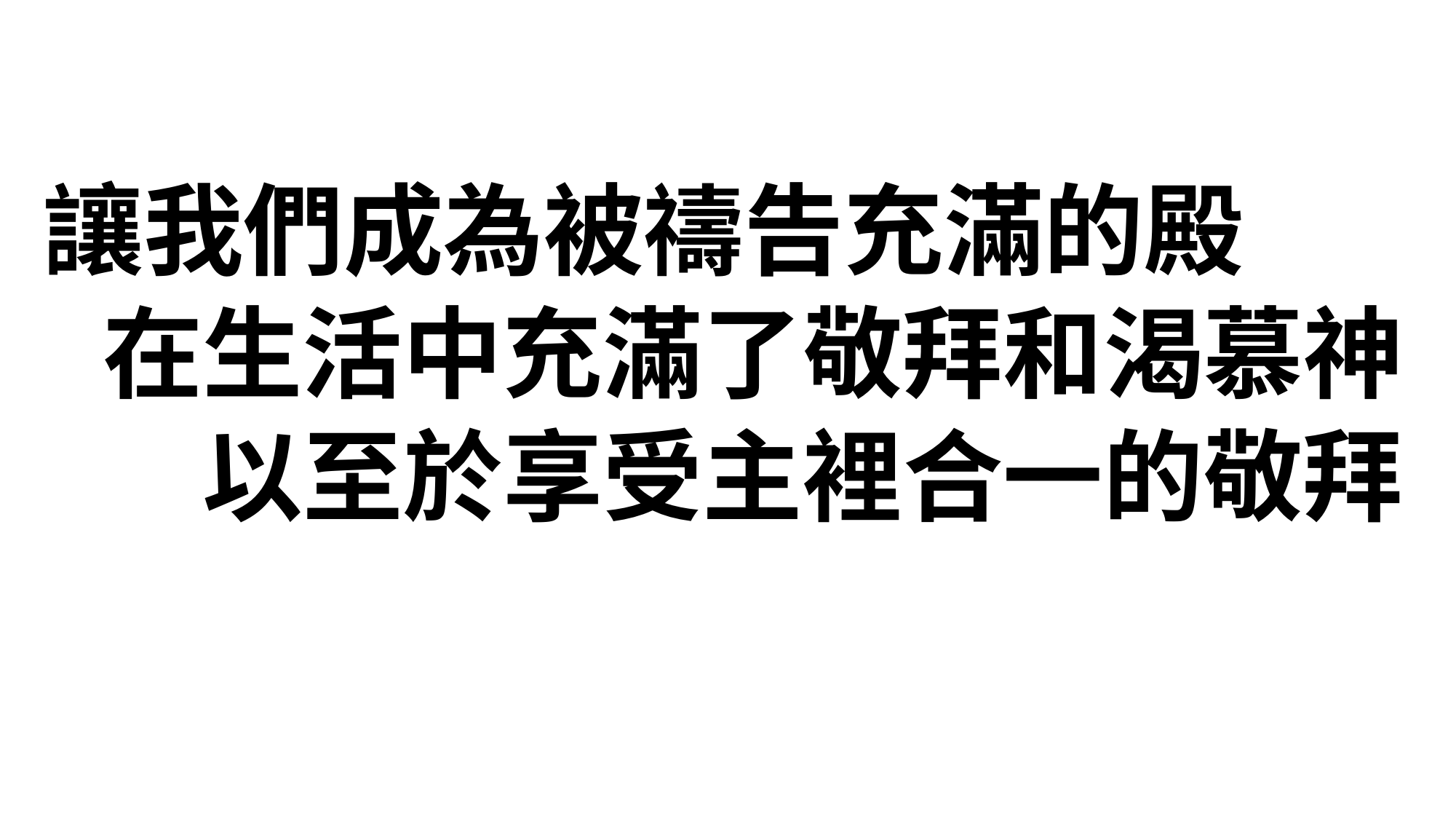

讓我們成為被禱告充滿的殿
在生活中充滿了敬拜和渴慕神
以至於享受主裡合一的敬拜